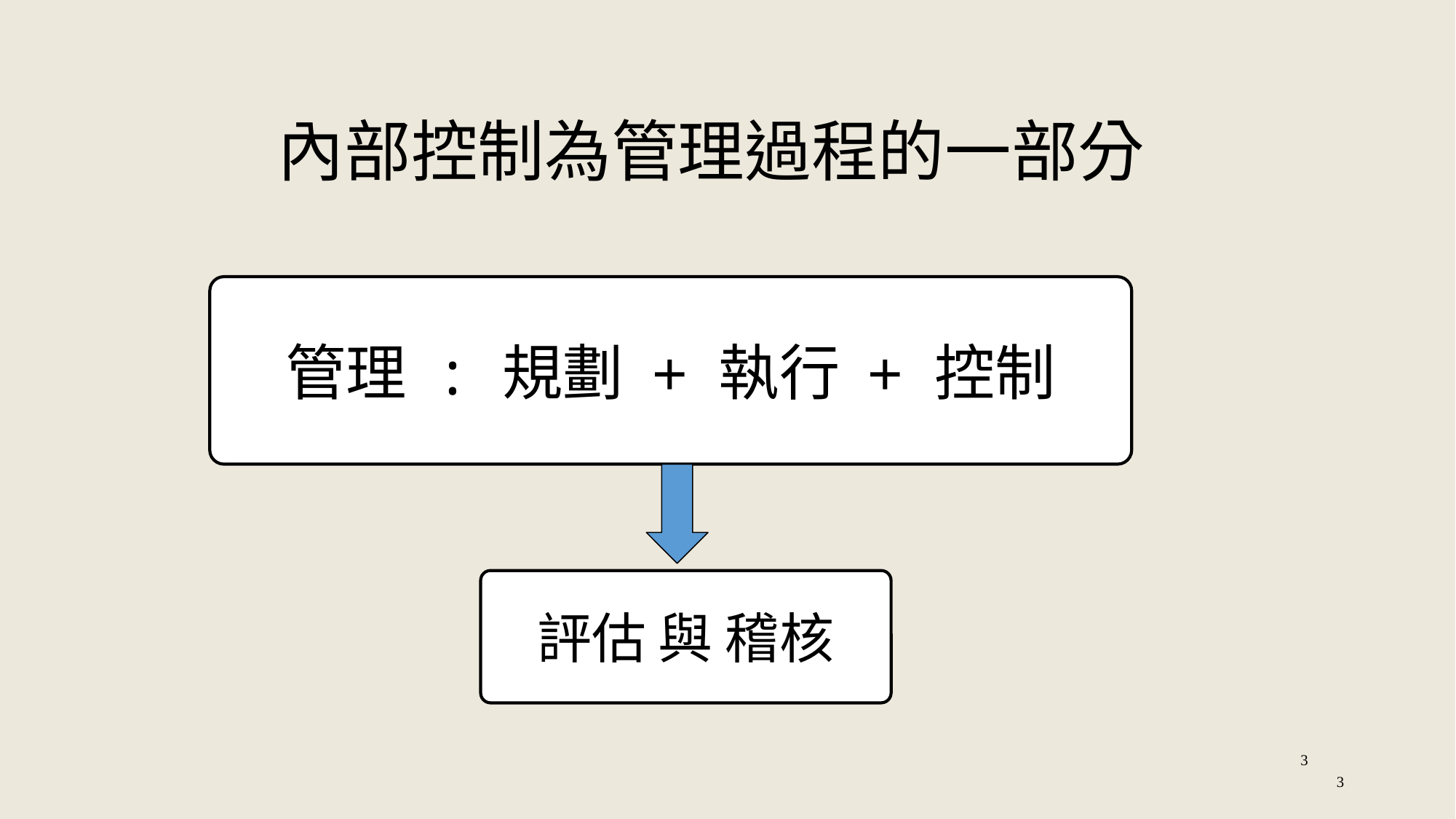

內部控制為管理過程的一部分

管理 : 規劃 + 執行 + 控制

評估 與 稽核
3
3